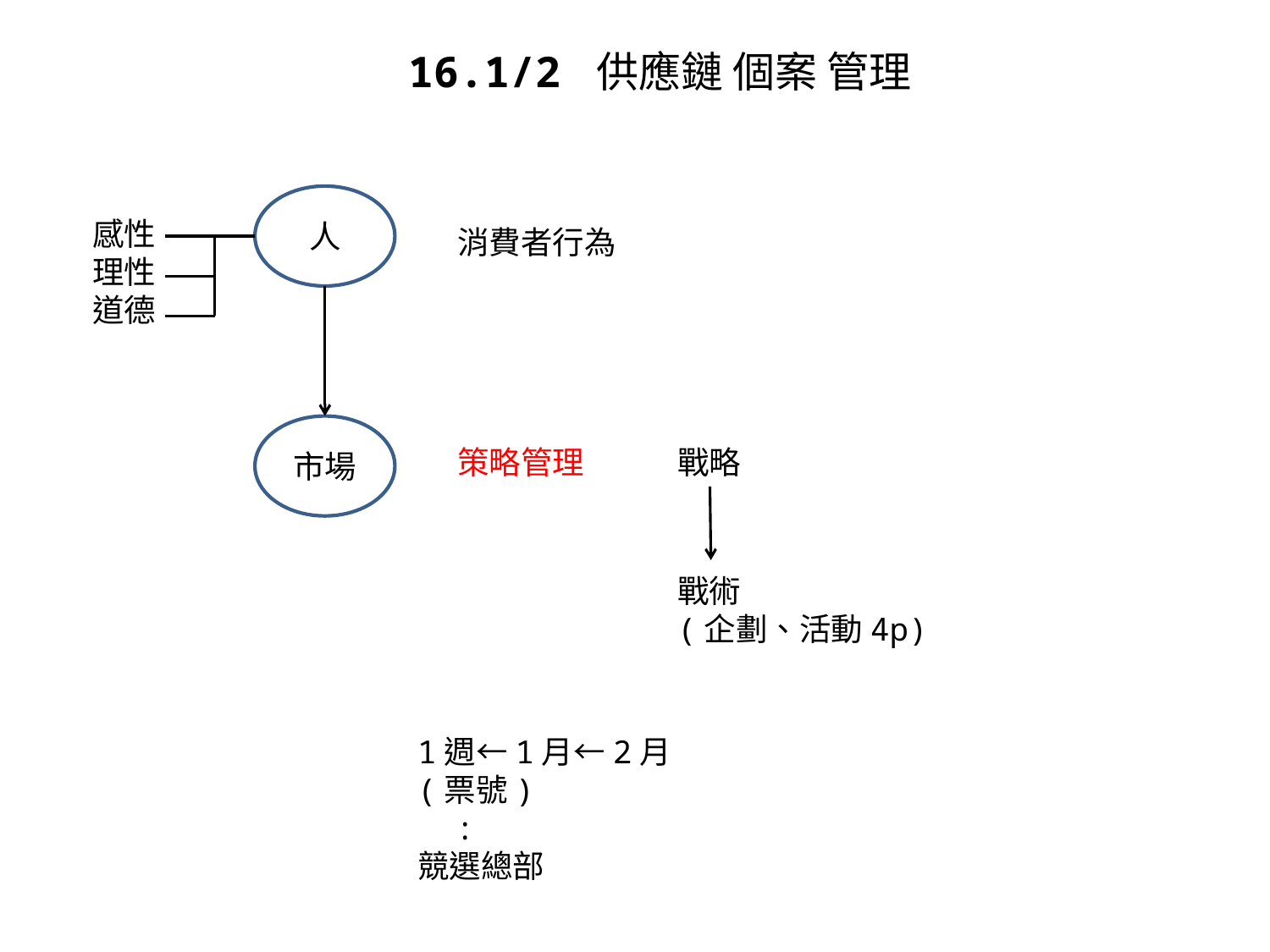

16.1/2 供應鏈 個案 管理
人
感性
理性
道德
消費者行為
市場
策略管理
戰略
戰術
(企劃、活動4p)
1週←1月←2月
(票號)
  :
競選總部